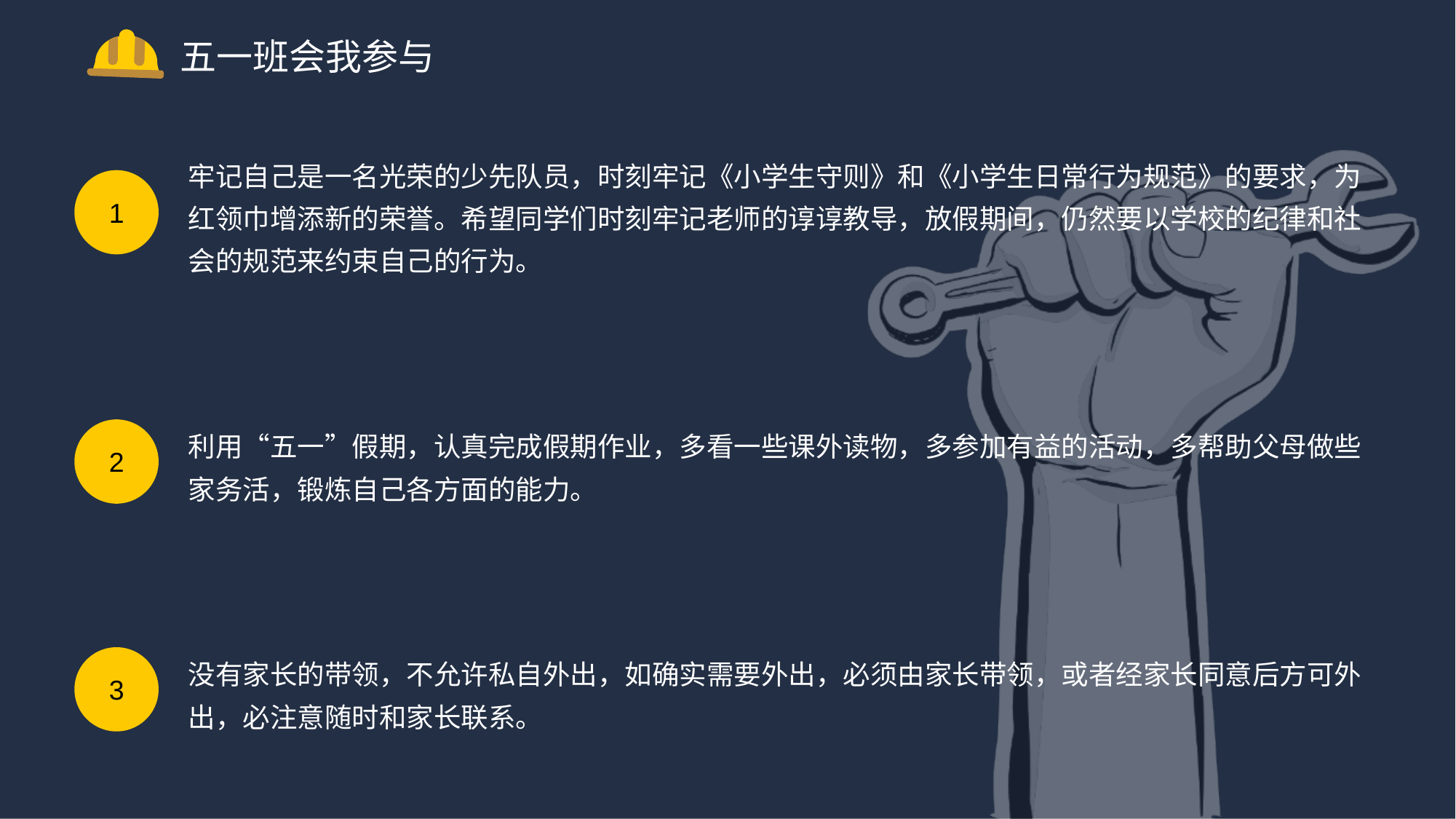

五一班会我参与

牢记自己是一名光荣的少先队员，时刻牢记《小学生守则》和《小学生日常行为规范》的要求，为红领巾增添新的荣誉。希望同学们时刻牢记老师的谆谆教导，放假期间，仍然要以学校的纪律和社会的规范来约束自己的行为。
1

利用“五一”假期，认真完成假期作业，多看一些课外读物，多参加有益的活动，多帮助父母做些家务活，锻炼自己各方面的能力。
2
没有家长的带领，不允许私自外出，如确实需要外出，必须由家长带领，或者经家长同意后方可外出，必注意随时和家长联系。
3